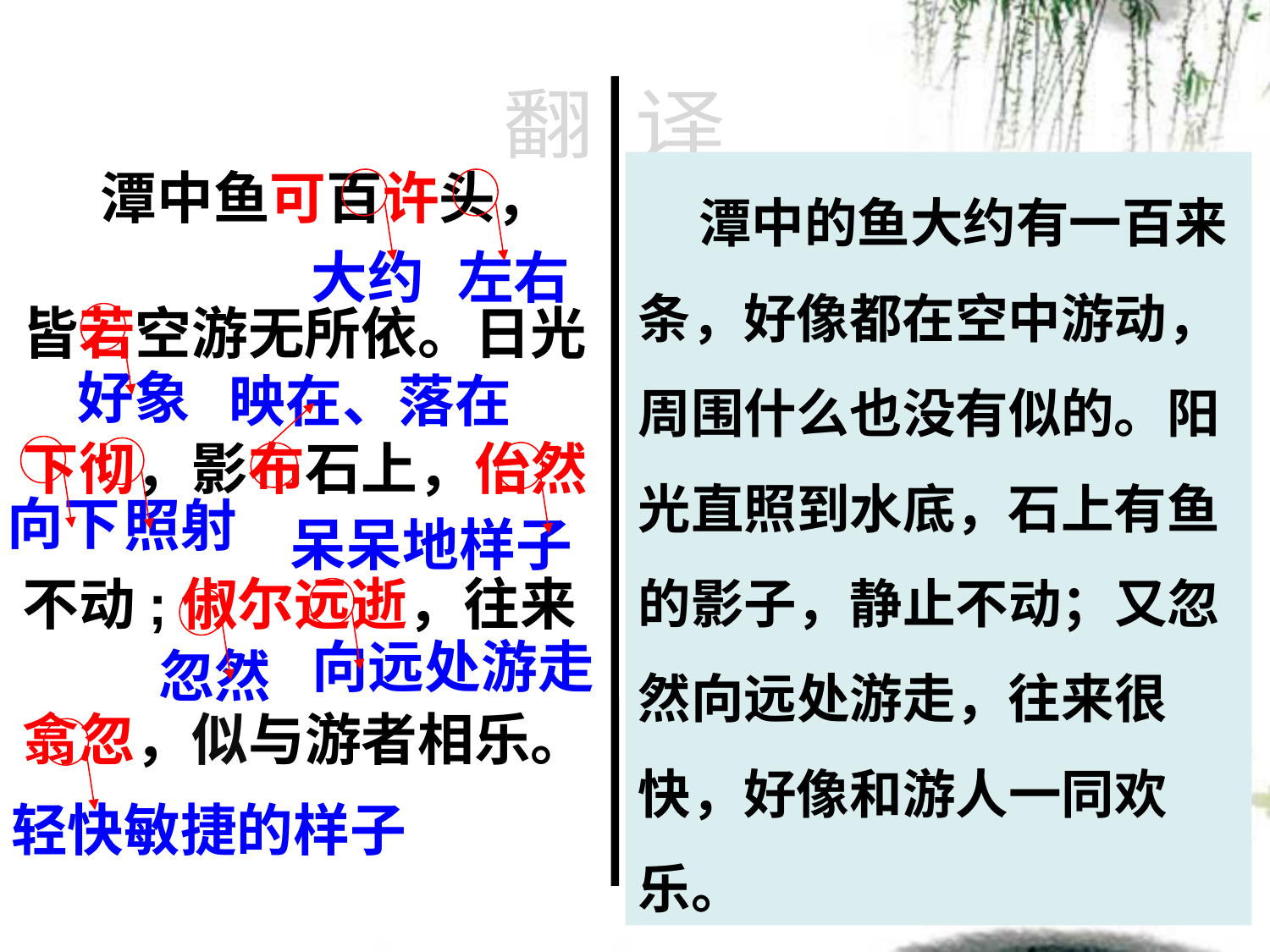

翻  译
    潭中的鱼大约有一百来条，好像都在空中游动，周围什么也没有似的。阳光直照到水底，石上有鱼的影子，静止不动；又忽然向远处游走，往来很快，好像和游人一同欢乐。
     潭中鱼可百许头，

皆若空游无所依。日光

下彻，影布石上，佁然

不动;俶尔远逝，往来

翕忽，似与游者相乐。

大约
左右

好象
映在、落在

向下
照射
呆呆地样子

向远处游走

忽然

轻快敏捷的样子